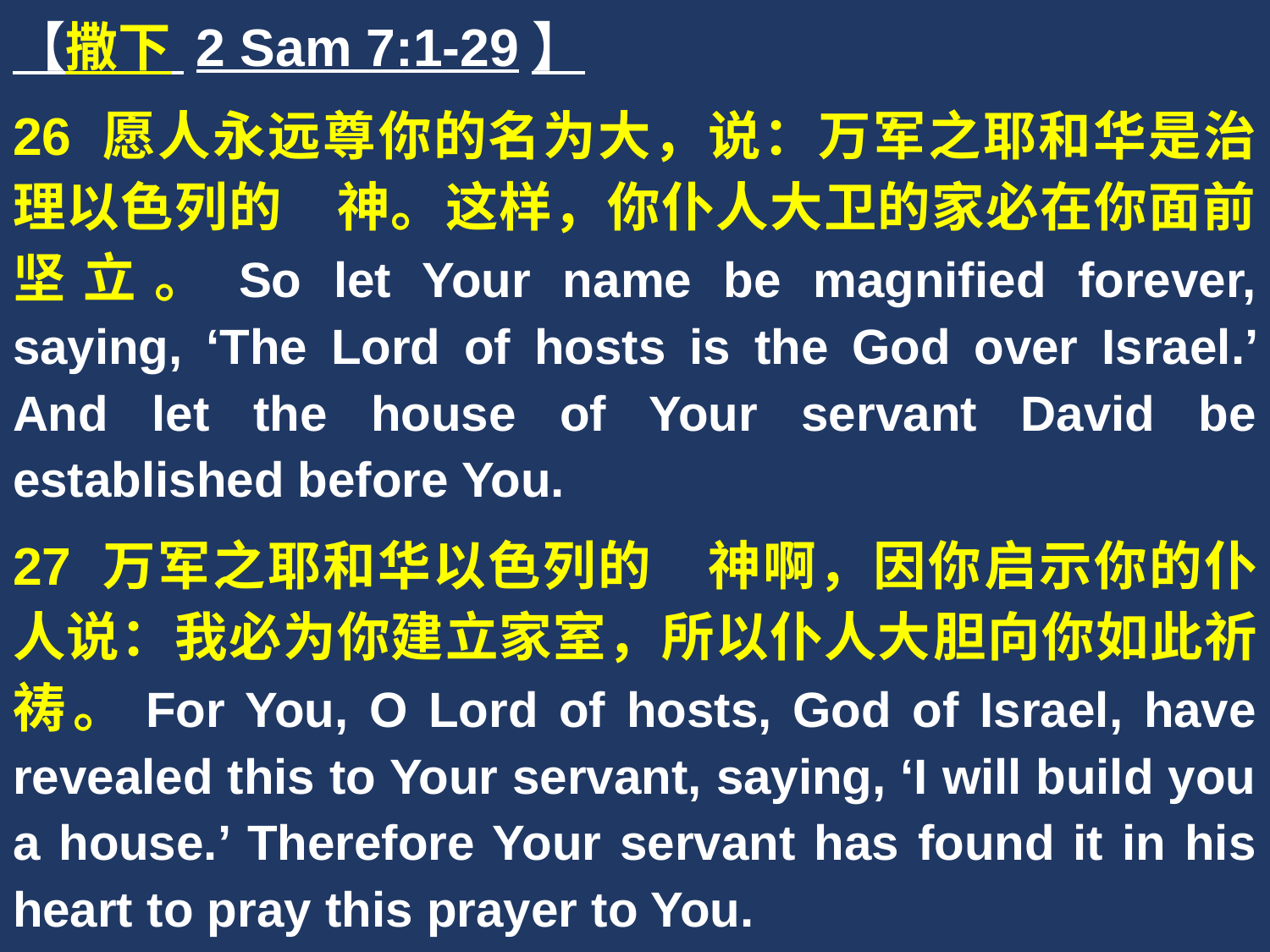

【撒下 2 Sam 7:1-29】
26 愿人永远尊你的名为大，说：万军之耶和华是治理以色列的　神。这样，你仆人大卫的家必在你面前坚立。So let Your name be magnified forever, saying, ‘The Lord of hosts is the God over Israel.’ And let the house of Your servant David be established before You.
27 万军之耶和华以色列的　神啊，因你启示你的仆人说：我必为你建立家室，所以仆人大胆向你如此祈祷。For You, O Lord of hosts, God of Israel, have revealed this to Your servant, saying, ‘I will build you a house.’ Therefore Your servant has found it in his heart to pray this prayer to You.